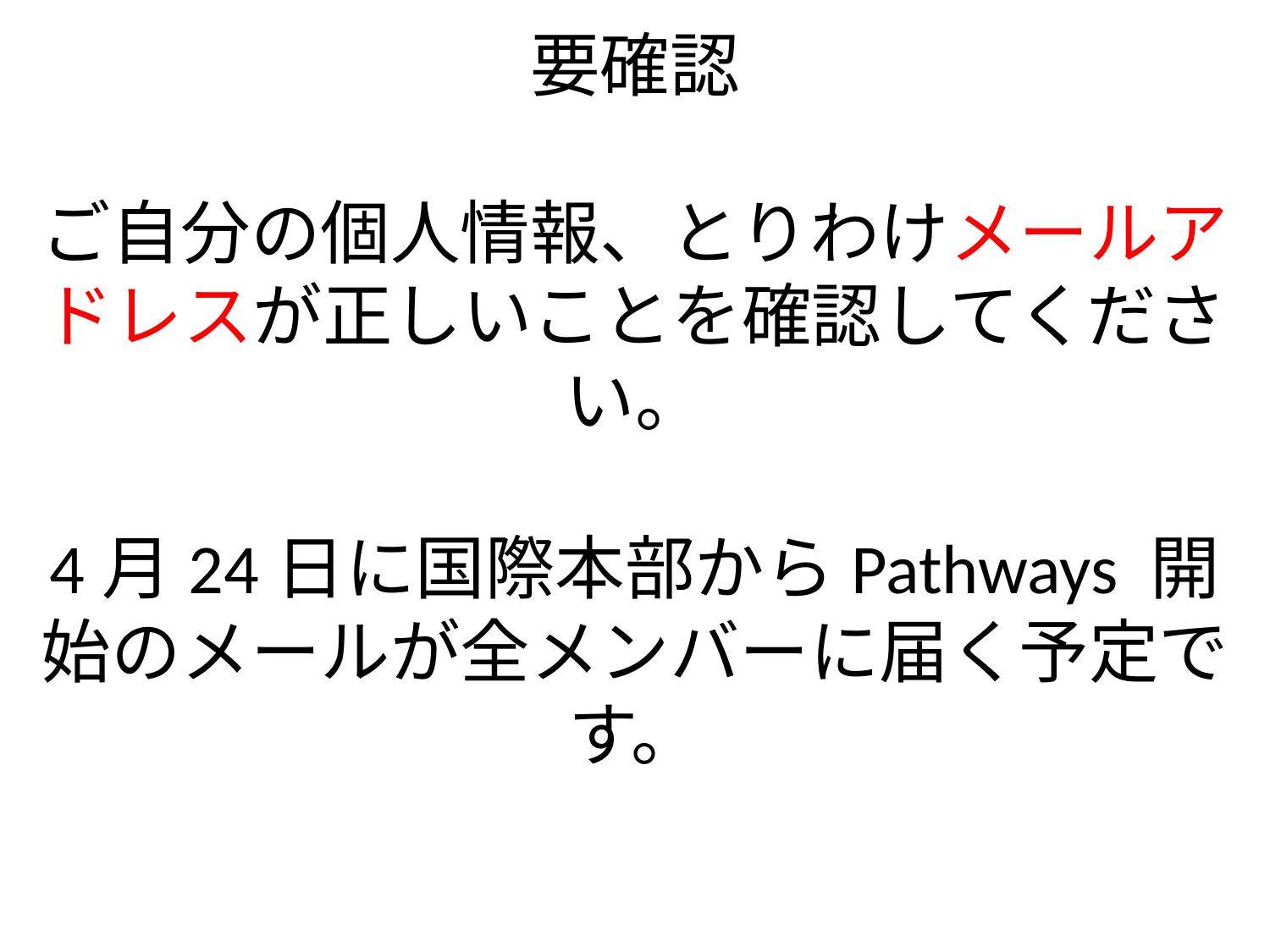

# 要確認 ご自分の個人情報、とりわけメールアドレスが正しいことを確認してください。 4月24日に国際本部からPathways 開始のメールが全メンバーに届く予定です。